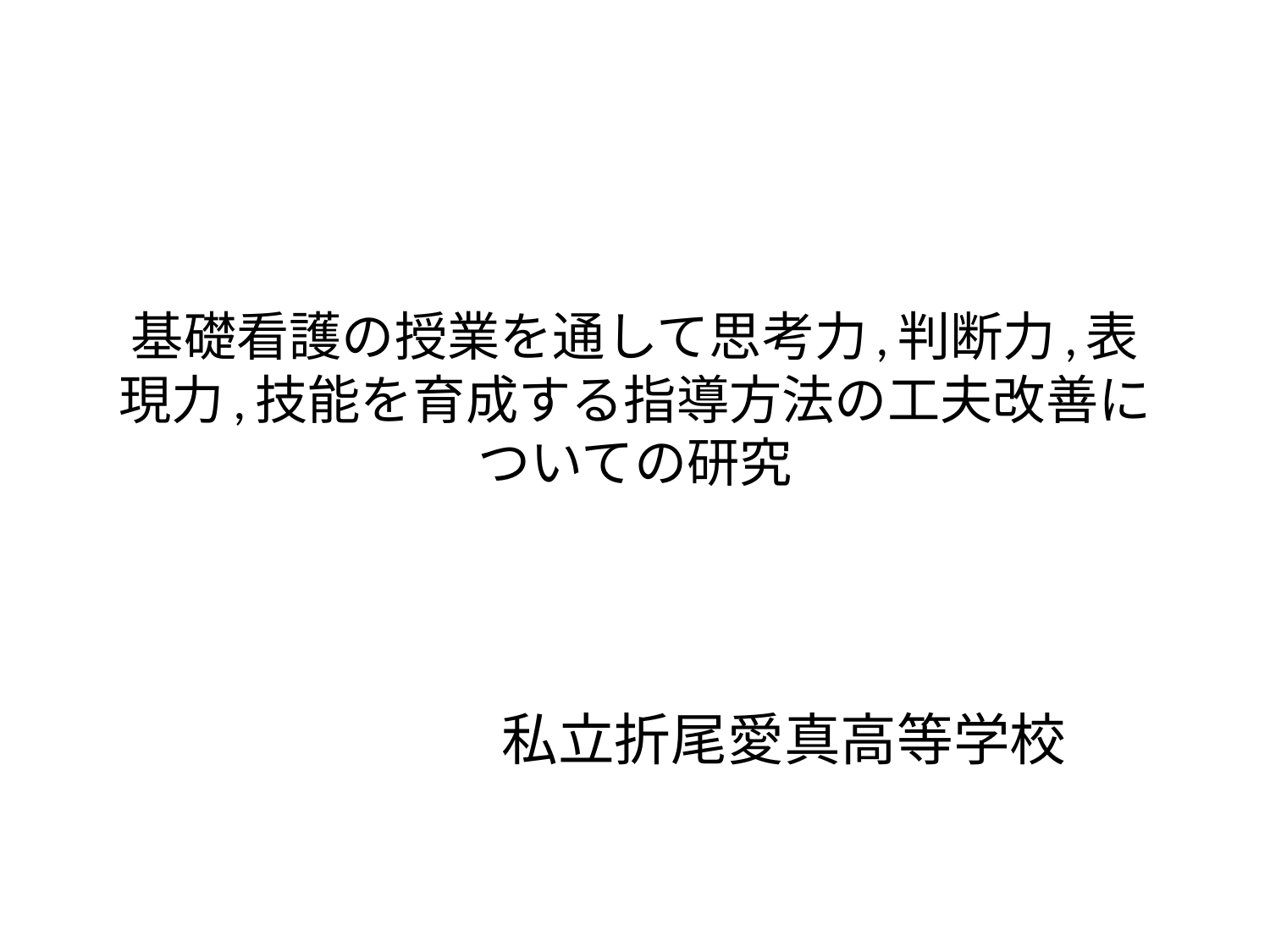

# 基礎看護の授業を通して思考力,判断力,表現力,技能を育成する指導方法の工夫改善についての研究

私立折尾愛真高等学校